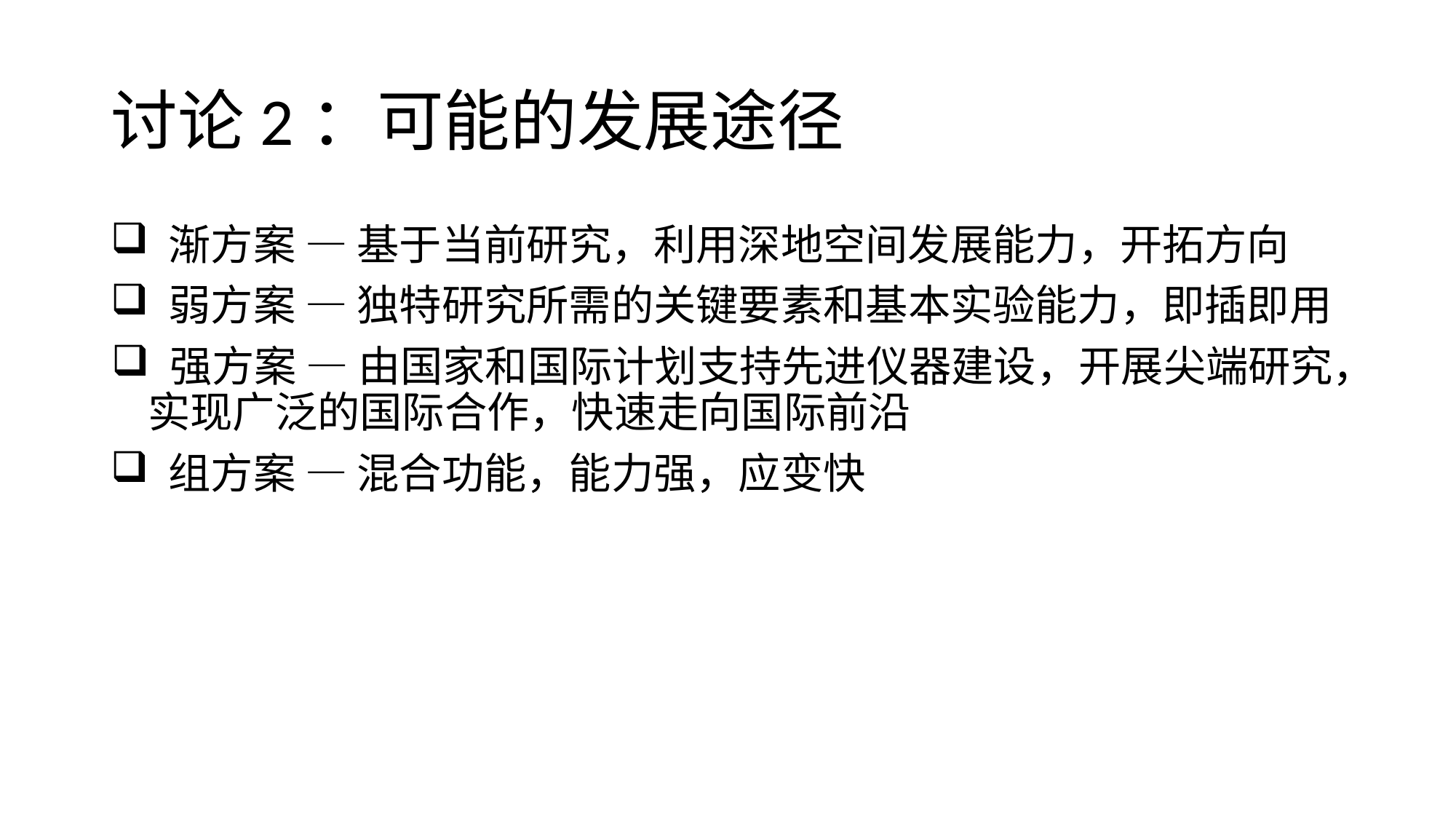

# 讨论2：可能的发展途径
 渐方案 — 基于当前研究，利用深地空间发展能力，开拓方向
 弱方案 — 独特研究所需的关键要素和基本实验能力，即插即用
 强方案 — 由国家和国际计划支持先进仪器建设，开展尖端研究， 实现广泛的国际合作，快速走向国际前沿
 组方案 — 混合功能，能力强，应变快